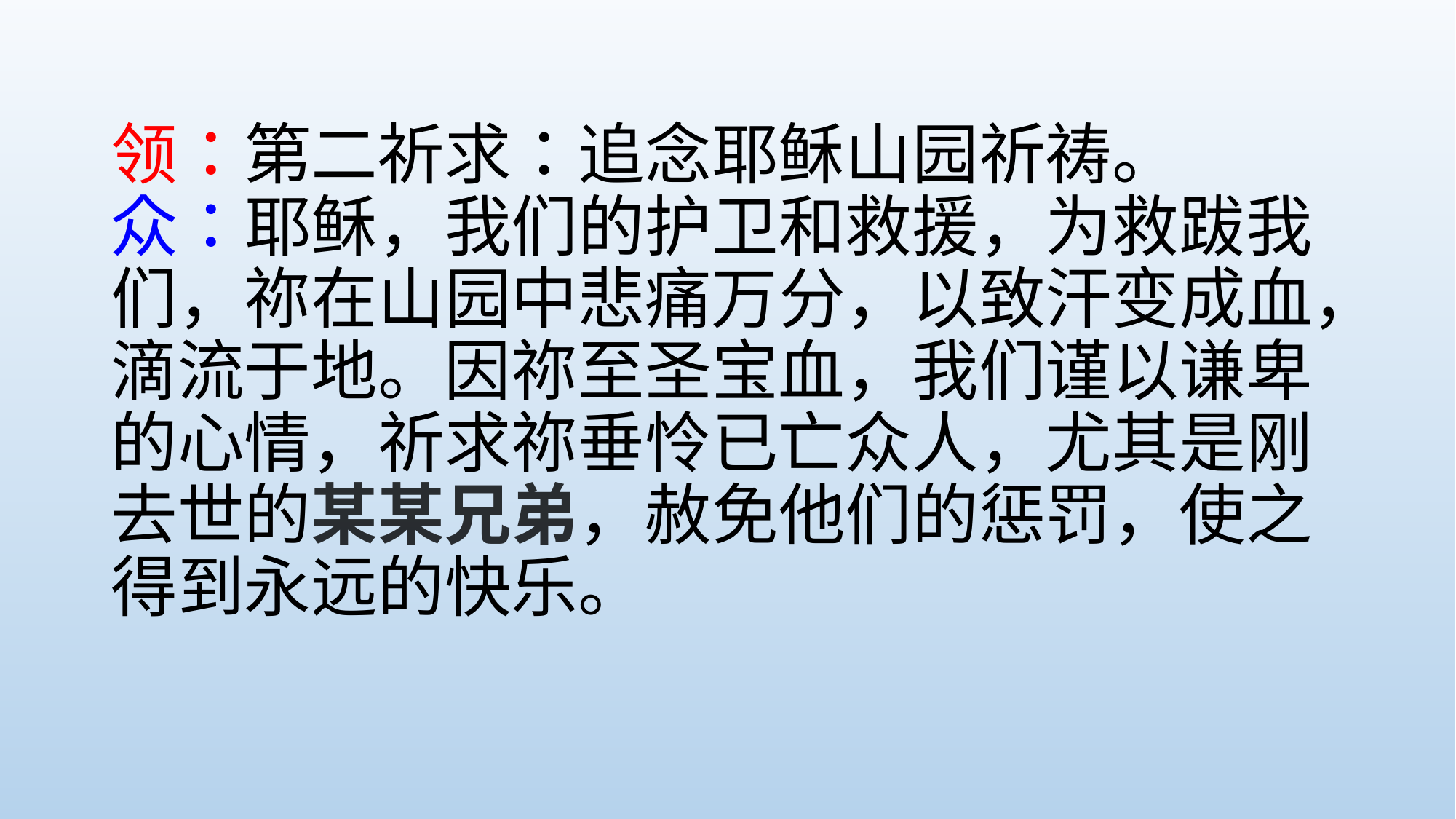

# 领：第二祈求：追念耶稣山园祈祷。 众：耶稣，我们的护卫和救援，为救跋我们，祢在山园中悲痛万分，以致汗变成血，滴流于地。因祢至圣宝血，我们谨以谦卑的心情，祈求祢垂怜已亡众人，尤其是刚去世的某某兄弟，赦免他们的惩罚，使之得到永远的快乐。